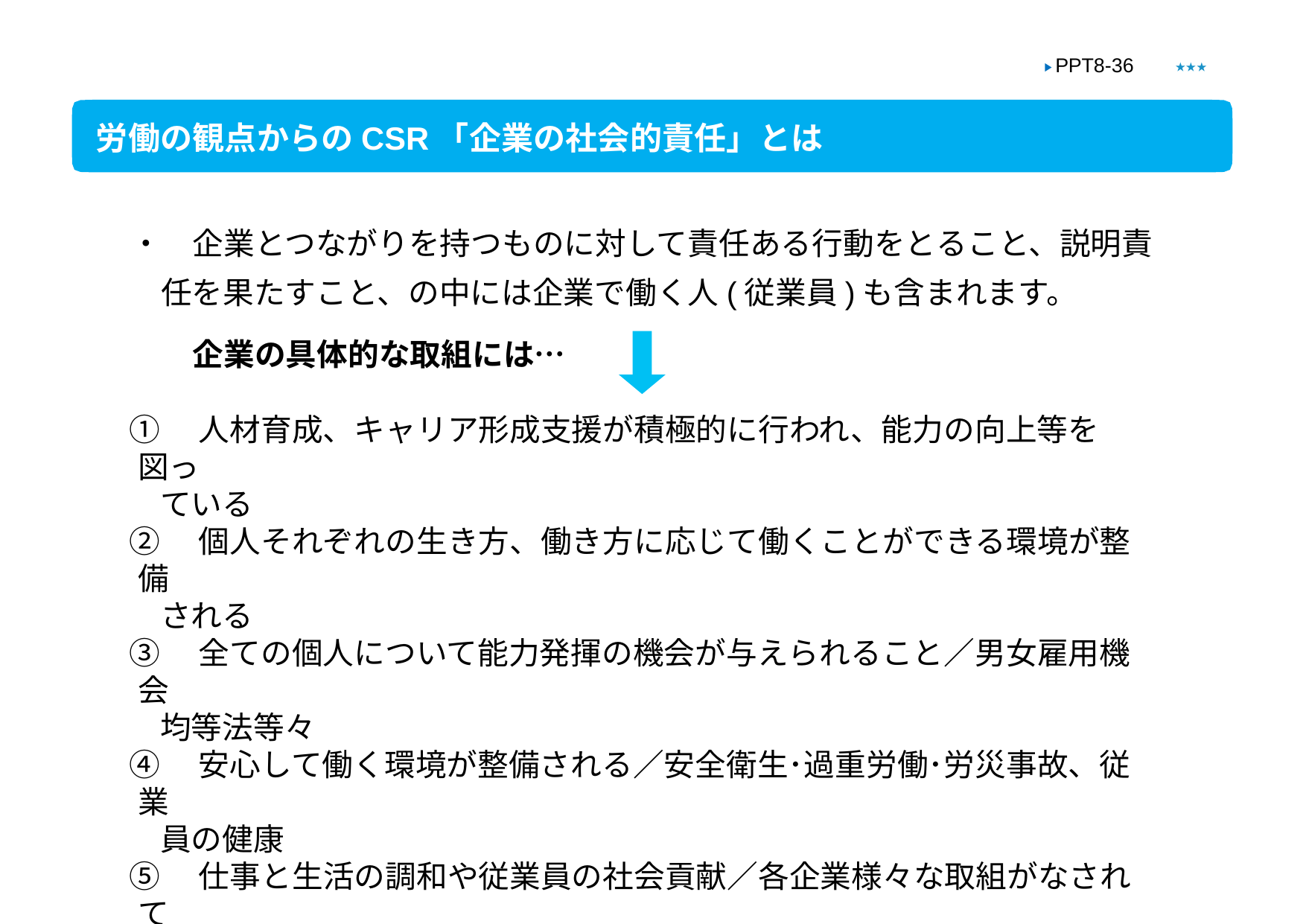

★★★
▶ PPT8-36

労働の観点からのCSR「企業の社会的責任」とは
・　企業とつながりを持つものに対して責任ある行動をとること、説明責任を果たすこと、の中には企業で働く人(従業員)も含まれます。
　　企業の具体的な取組には…

①　人材育成、キャリア形成支援が積極的に行われ、能力の向上等を図っ
　ている
②　個人それぞれの生き方、働き方に応じて働くことができる環境が整備
　される
③　全ての個人について能力発揮の機会が与えられること／男女雇用機会
　均等法等々
④　安心して働く環境が整備される／安全衛生･過重労働･労災事故、従業
　員の健康
⑤　仕事と生活の調和や従業員の社会貢献／各企業様々な取組がなされて
　います